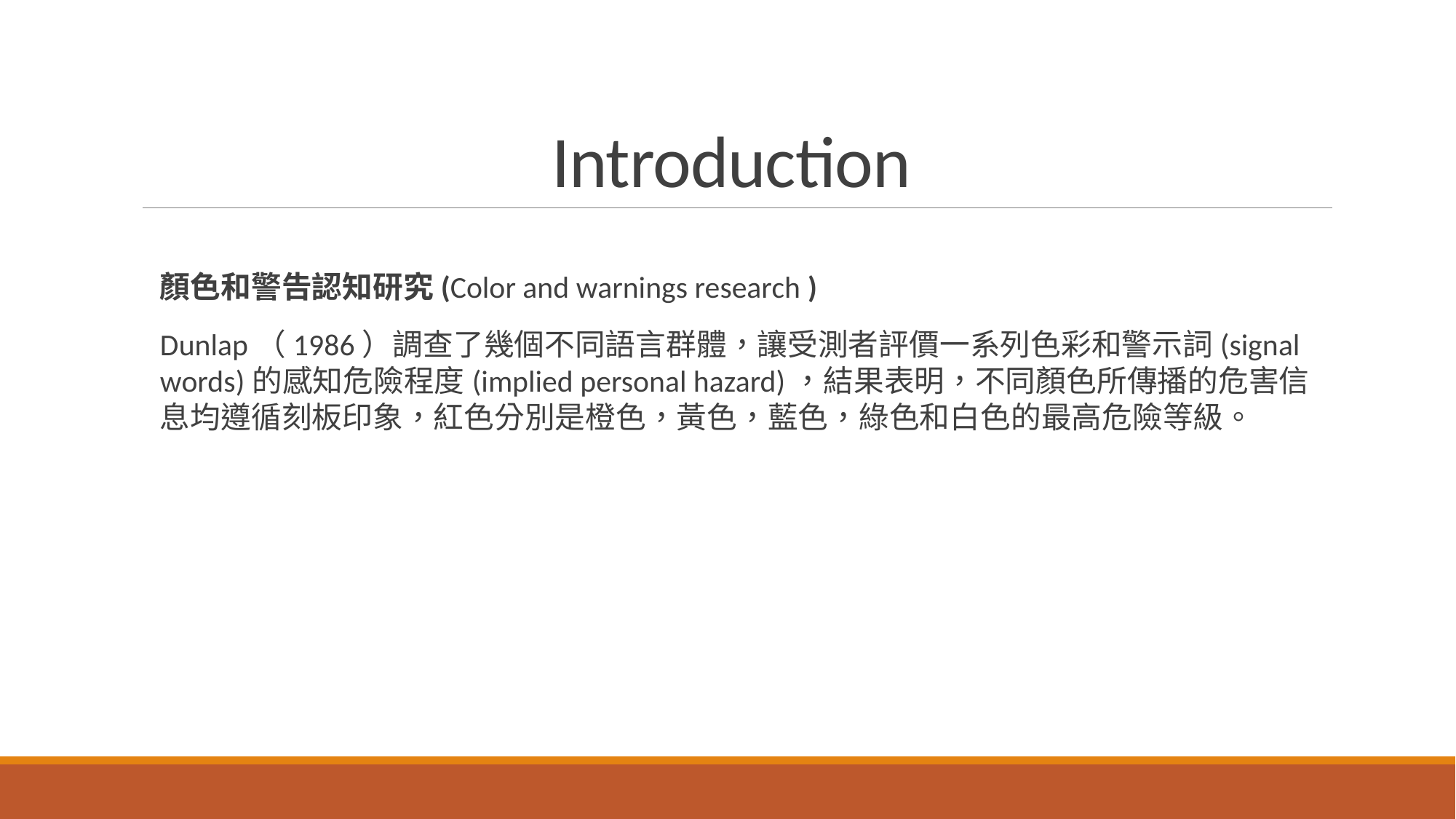

# Introduction
顏色和警告認知研究(Color and warnings research )
Dunlap（1986）調查了幾個不同語言群體，讓受測者評價一系列色彩和警示詞(signal words)的感知危險程度(implied personal hazard)，結果表明，不同顏色所傳播的危害信息均遵循刻板印象，紅色分別是橙色，黃色，藍色，綠色和白色的最高危險等級。